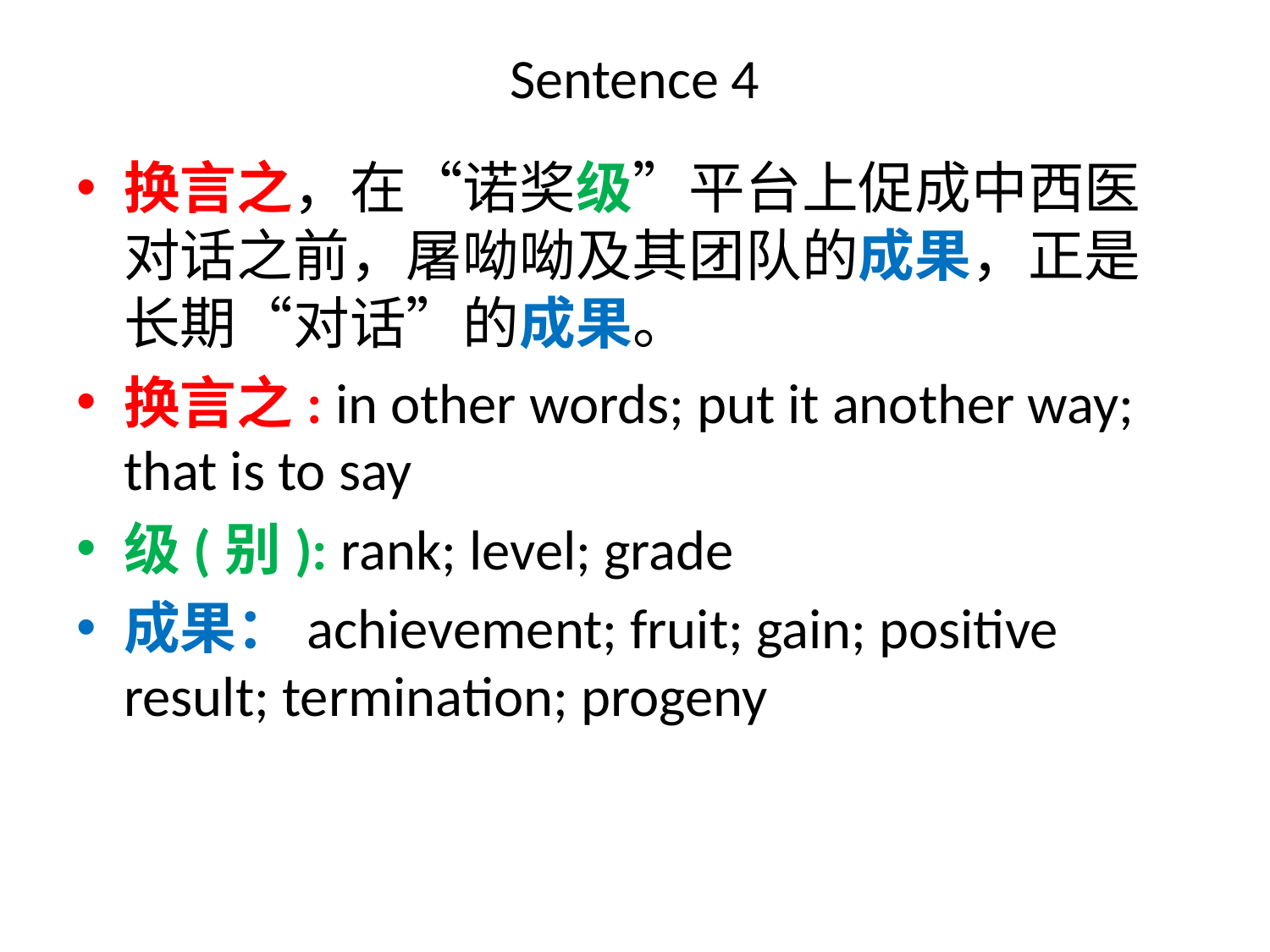

# Sentence 4
换言之，在“诺奖级”平台上促成中西医对话之前，屠呦呦及其团队的成果，正是长期“对话”的成果。
换言之: in other words; put it another way; that is to say
级(别): rank; level; grade
成果：achievement; fruit; gain; positive result; termination; progeny